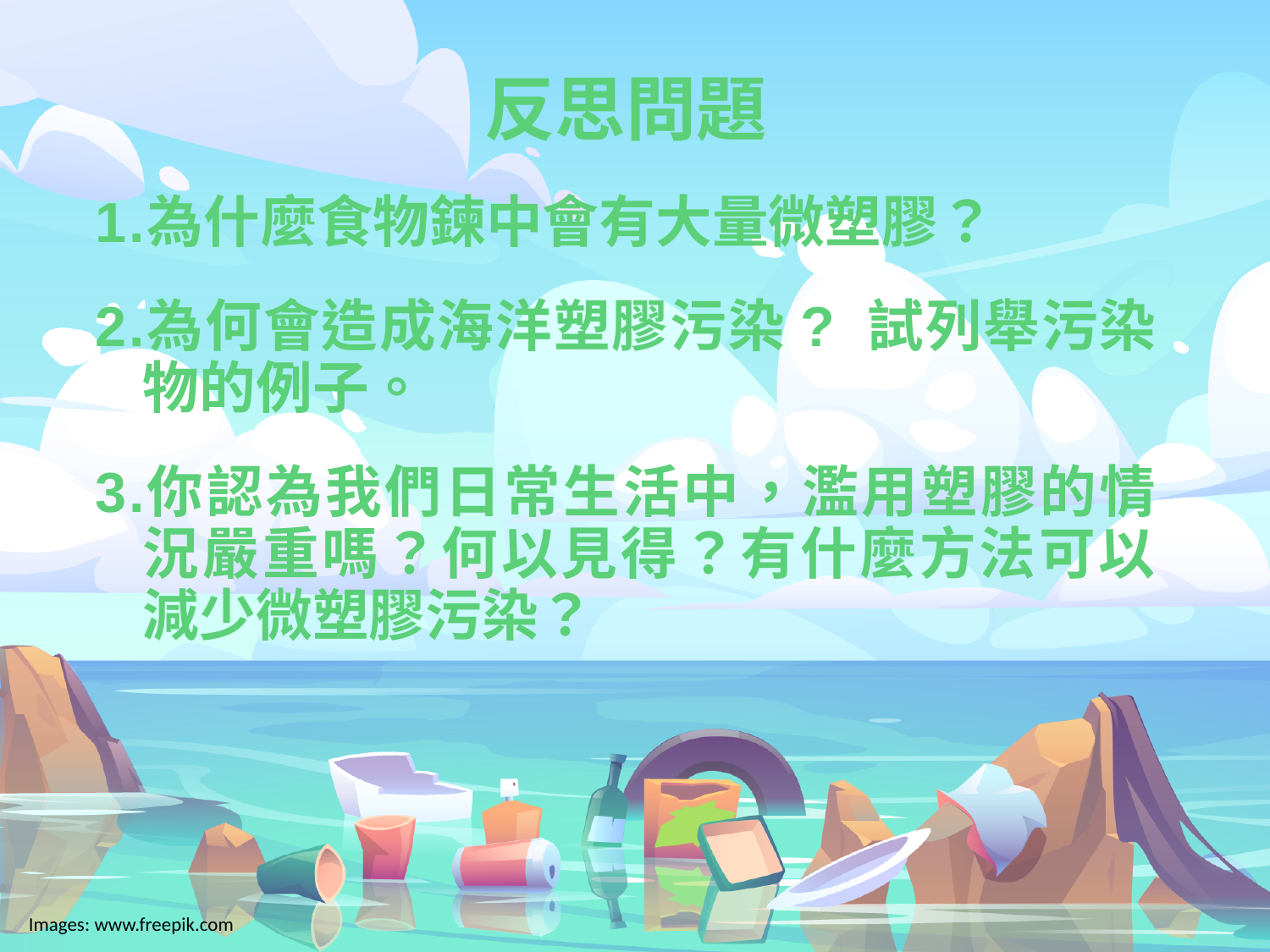

# 反思問題
為什麼食物鍊中會有大量微塑膠？
為何會造成海洋塑膠污染? 試列舉污染物的例子。
你認為我們日常生活中，濫用塑膠的情況嚴重嗎？何以見得？有什麼方法可以減少微塑膠污染？
Images: www.freepik.com